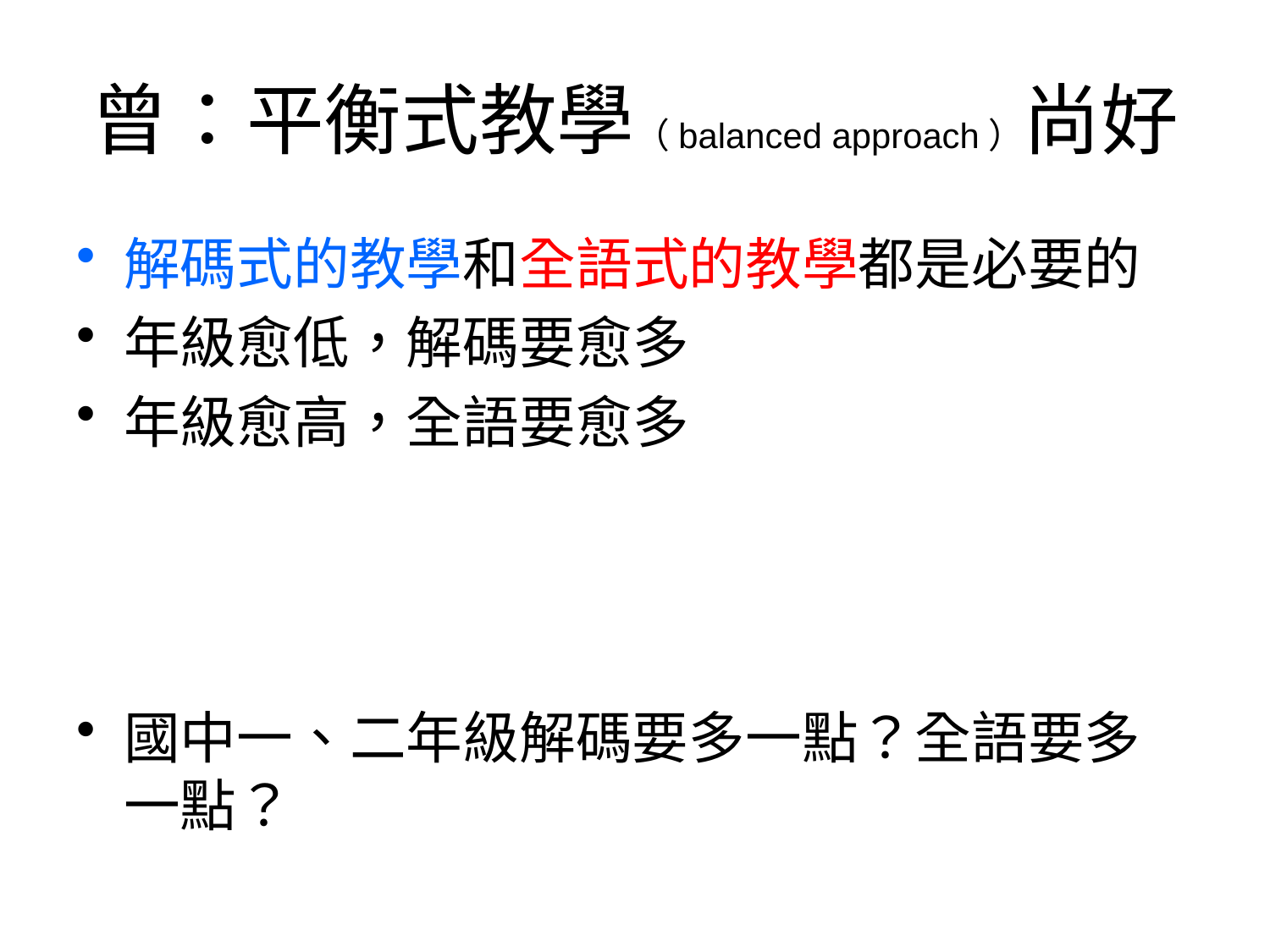

# 曾：平衡式教學（balanced approach）尚好
解碼式的教學和全語式的教學都是必要的
年級愈低，解碼要愈多
年級愈高，全語要愈多

國中一、二年級解碼要多一點？全語要多一點？